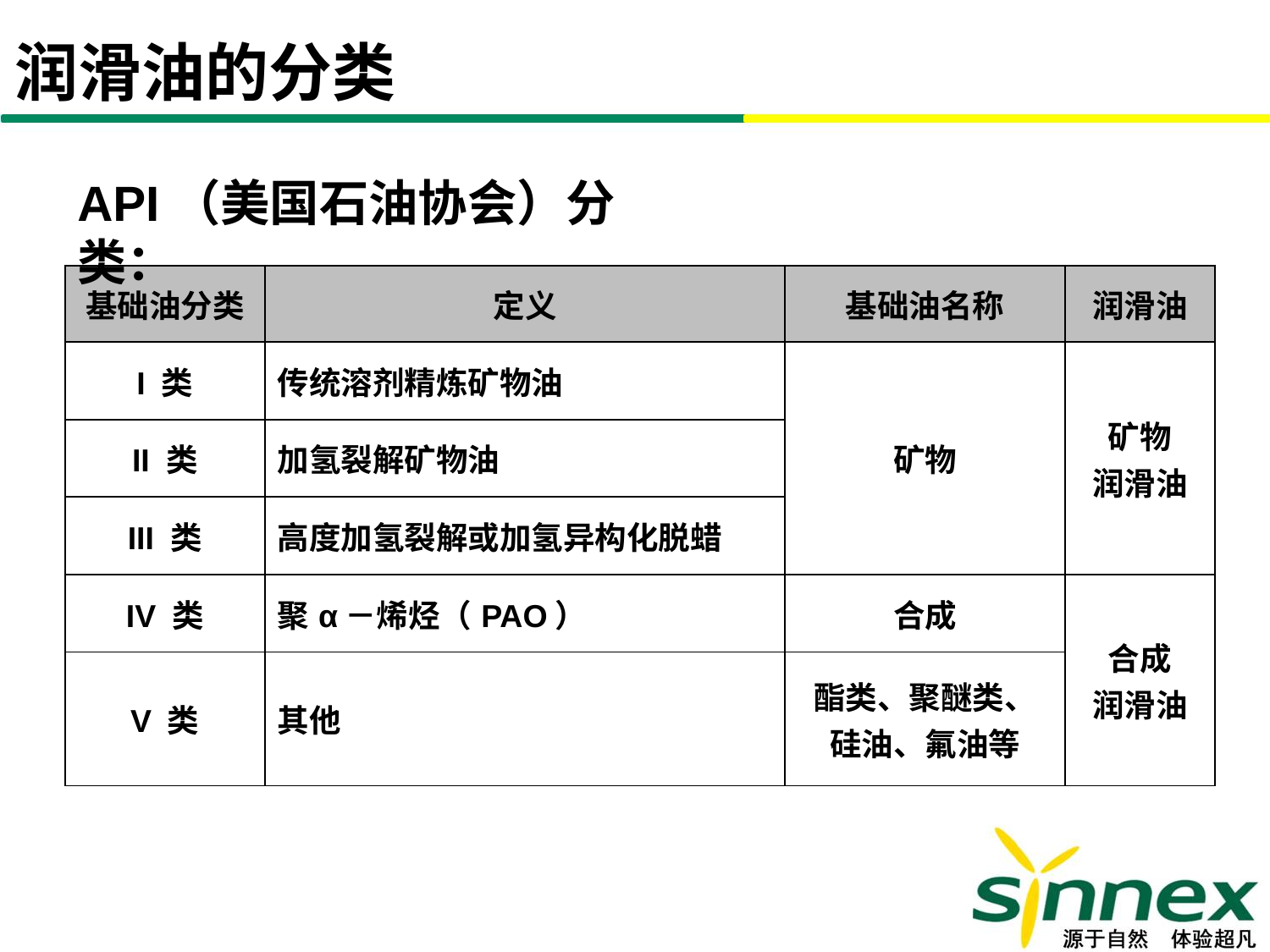

润滑油的分类
API（美国石油协会）分类：
| 基础油分类 | 定义 | 基础油名称 | 润滑油 |
| --- | --- | --- | --- |
| I 类 | 传统溶剂精炼矿物油 | 矿物 | 矿物 润滑油 |
| II 类 | 加氢裂解矿物油 |  |  |
| III 类 | 高度加氢裂解或加氢异构化脱蜡 |  |  |
| IV 类 | 聚α－烯烃（PAO） | 合成 | 合成 润滑油 |
| V 类 | 其他 | 酯类、聚醚类、 硅油、氟油等 |  |